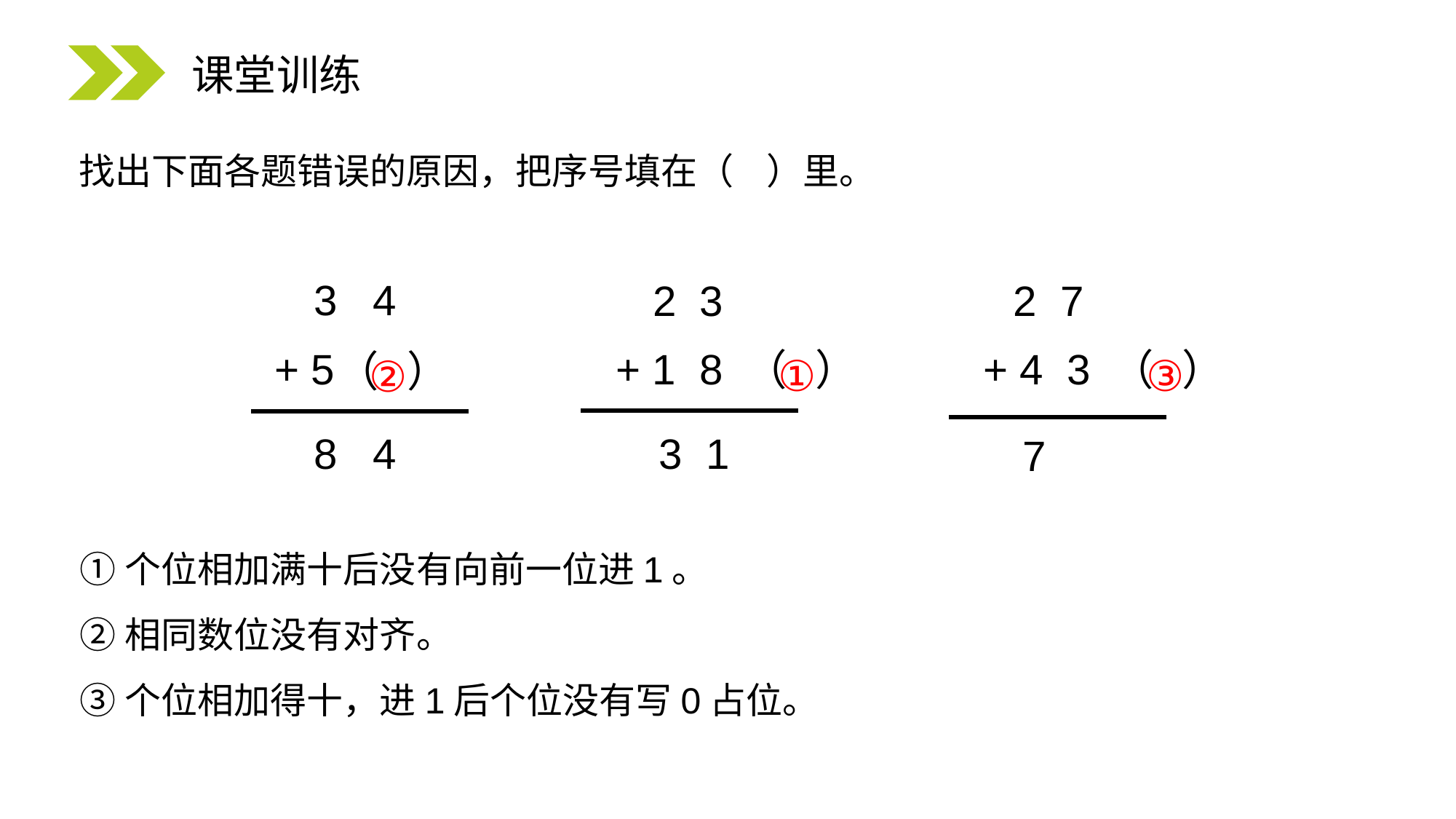

课堂训练
找出下面各题错误的原因，把序号填在（    ）里。
3   4
+ 5
8   4
 （   ）
2  3
+ 1  8
3  1
 （   ）
2  7
+ 4  3
7
 （   ）
①
③
②
①个位相加满十后没有向前一位进1。
②相同数位没有对齐。
③个位相加得十，进1后个位没有写0占位。